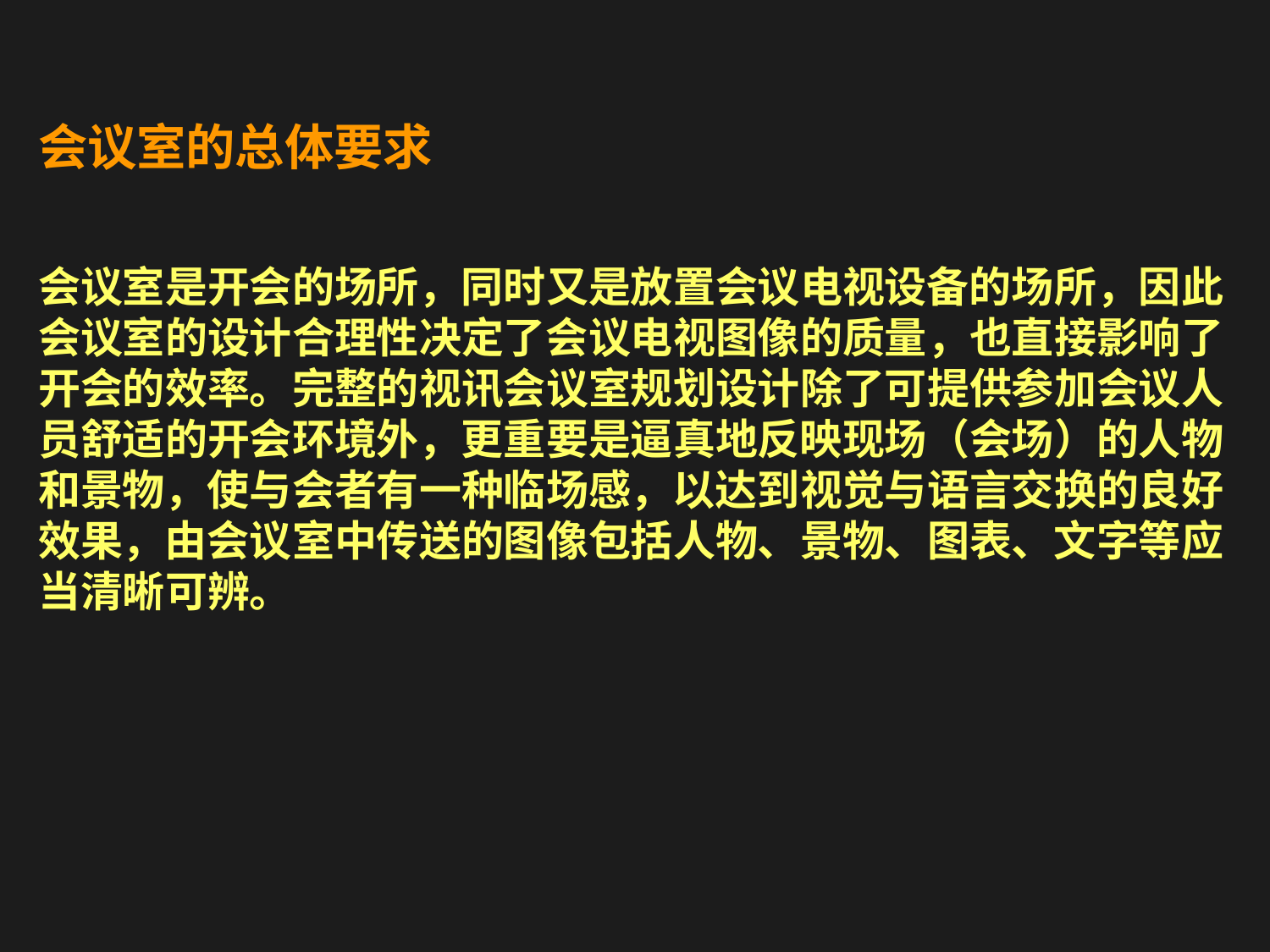

会议室的总体要求
会议室是开会的场所，同时又是放置会议电视设备的场所，因此会议室的设计合理性决定了会议电视图像的质量，也直接影响了开会的效率。完整的视讯会议室规划设计除了可提供参加会议人员舒适的开会环境外，更重要是逼真地反映现场（会场）的人物和景物，使与会者有一种临场感，以达到视觉与语言交换的良好效果，由会议室中传送的图像包括人物、景物、图表、文字等应当清晰可辨。